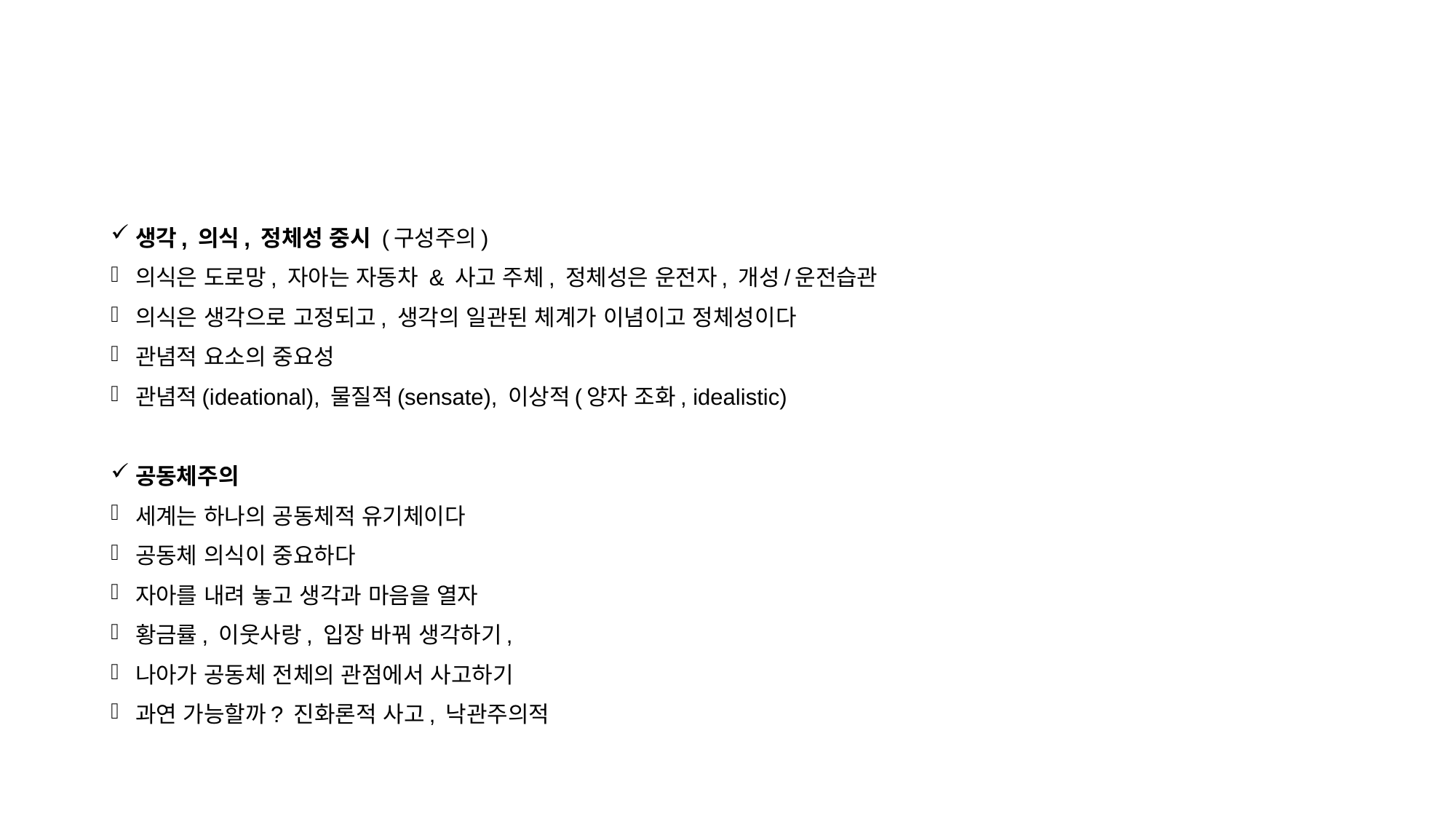

#
생각, 의식, 정체성 중시 (구성주의)
의식은 도로망, 자아는 자동차 & 사고 주체, 정체성은 운전자, 개성/운전습관
의식은 생각으로 고정되고, 생각의 일관된 체계가 이념이고 정체성이다
관념적 요소의 중요성
관념적(ideational), 물질적(sensate), 이상적(양자 조화, idealistic)

공동체주의
세계는 하나의 공동체적 유기체이다
공동체 의식이 중요하다
자아를 내려 놓고 생각과 마음을 열자
황금률, 이웃사랑, 입장 바꿔 생각하기,
나아가 공동체 전체의 관점에서 사고하기
과연 가능할까? 진화론적 사고, 낙관주의적